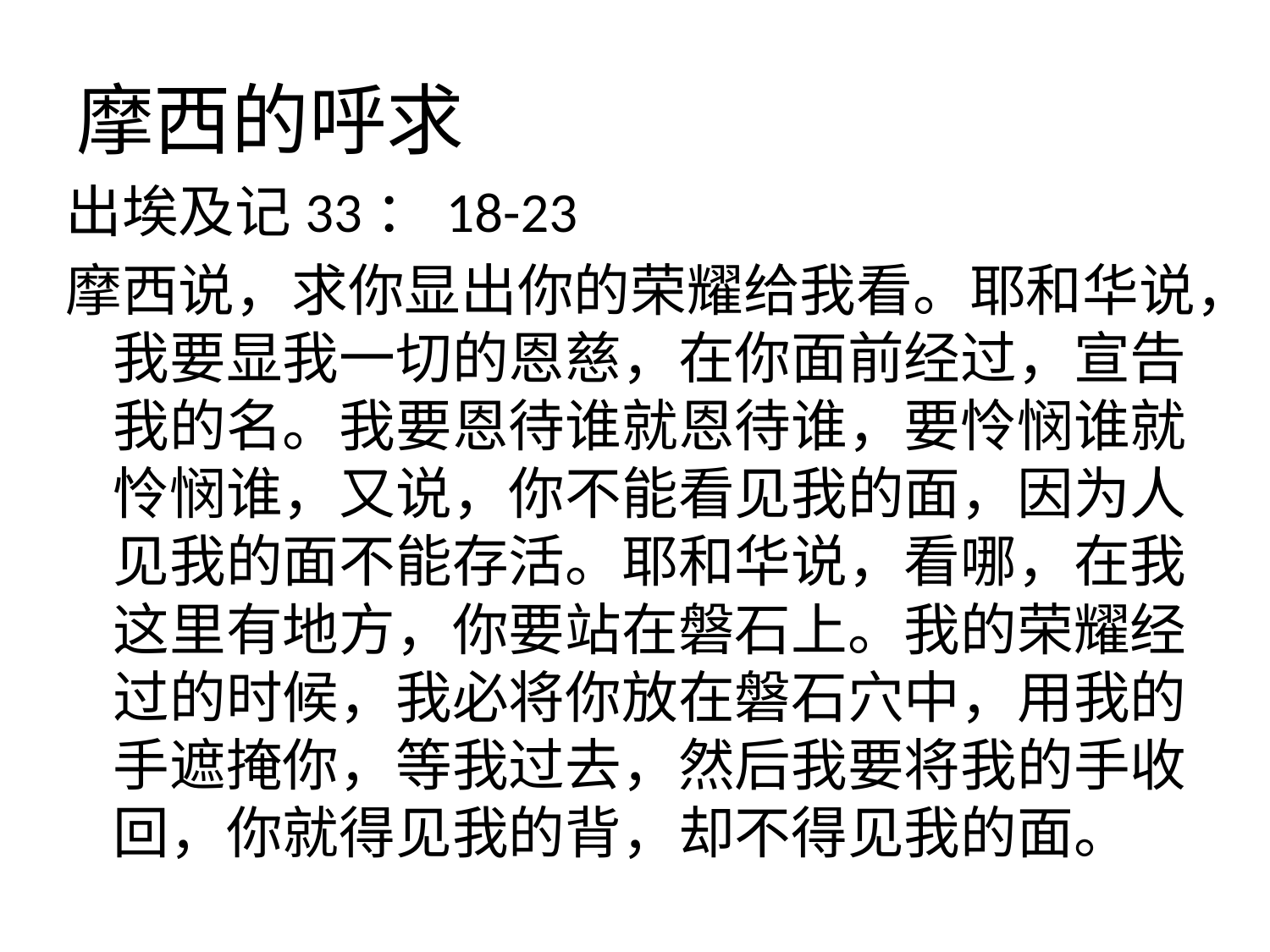

# 摩西的呼求
出埃及记33：18-23
摩西说，求你显出你的荣耀给我看。耶和华说，我要显我一切的恩慈，在你面前经过，宣告我的名。我要恩待谁就恩待谁，要怜悯谁就怜悯谁，又说，你不能看见我的面，因为人见我的面不能存活。耶和华说，看哪，在我这里有地方，你要站在磐石上。我的荣耀经过的时候，我必将你放在磐石穴中，用我的手遮掩你，等我过去，然后我要将我的手收回，你就得见我的背，却不得见我的面。